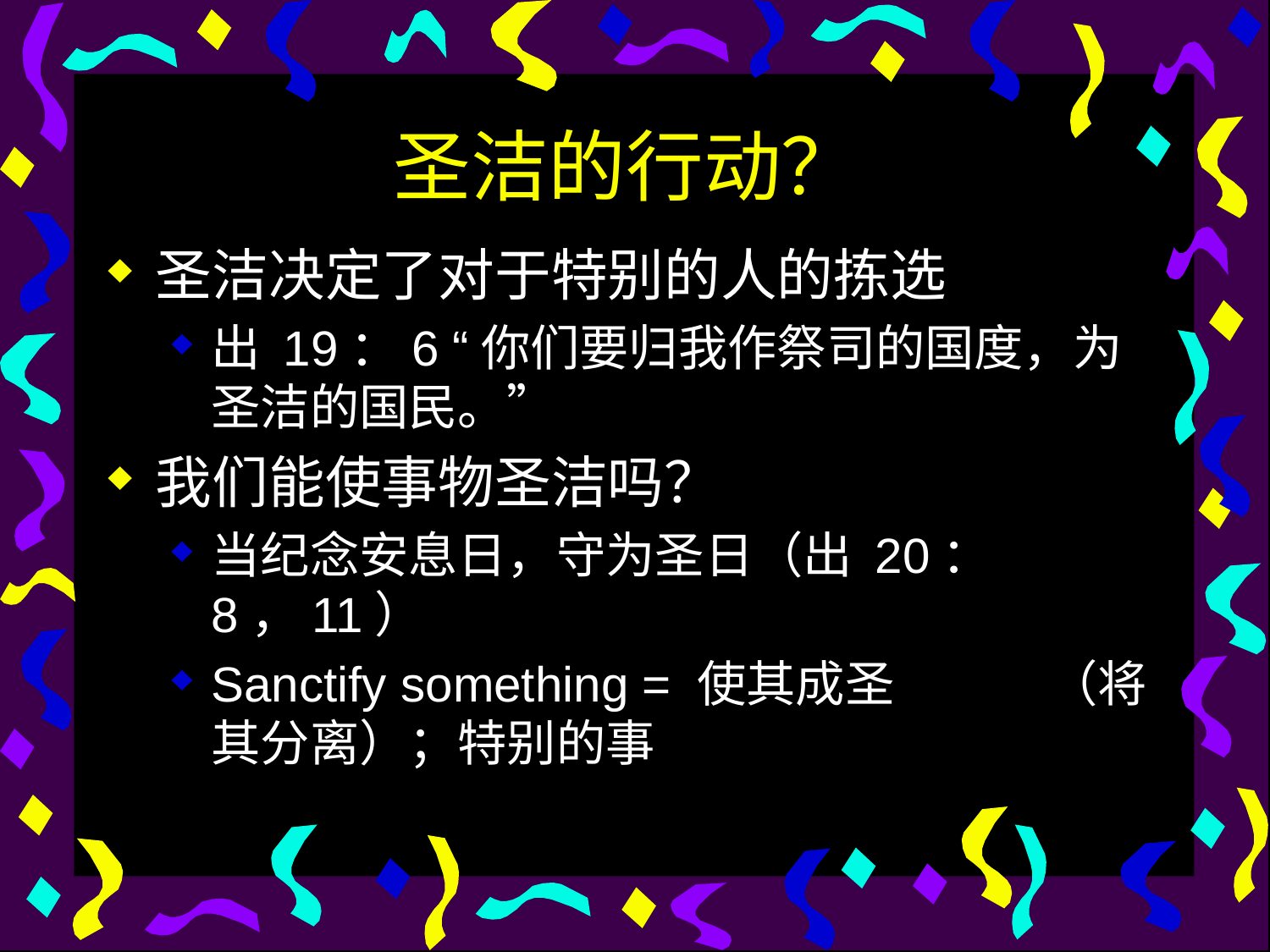

# 圣洁的行动？
圣洁决定了对于特别的人的拣选
出 19：6 “你们要归我作祭司的国度，为圣洁的国民。”
我们能使事物圣洁吗？
当纪念安息日，守为圣日（出 20：8，11）
Sanctify something = 使其成圣              （将其分离）；特别的事